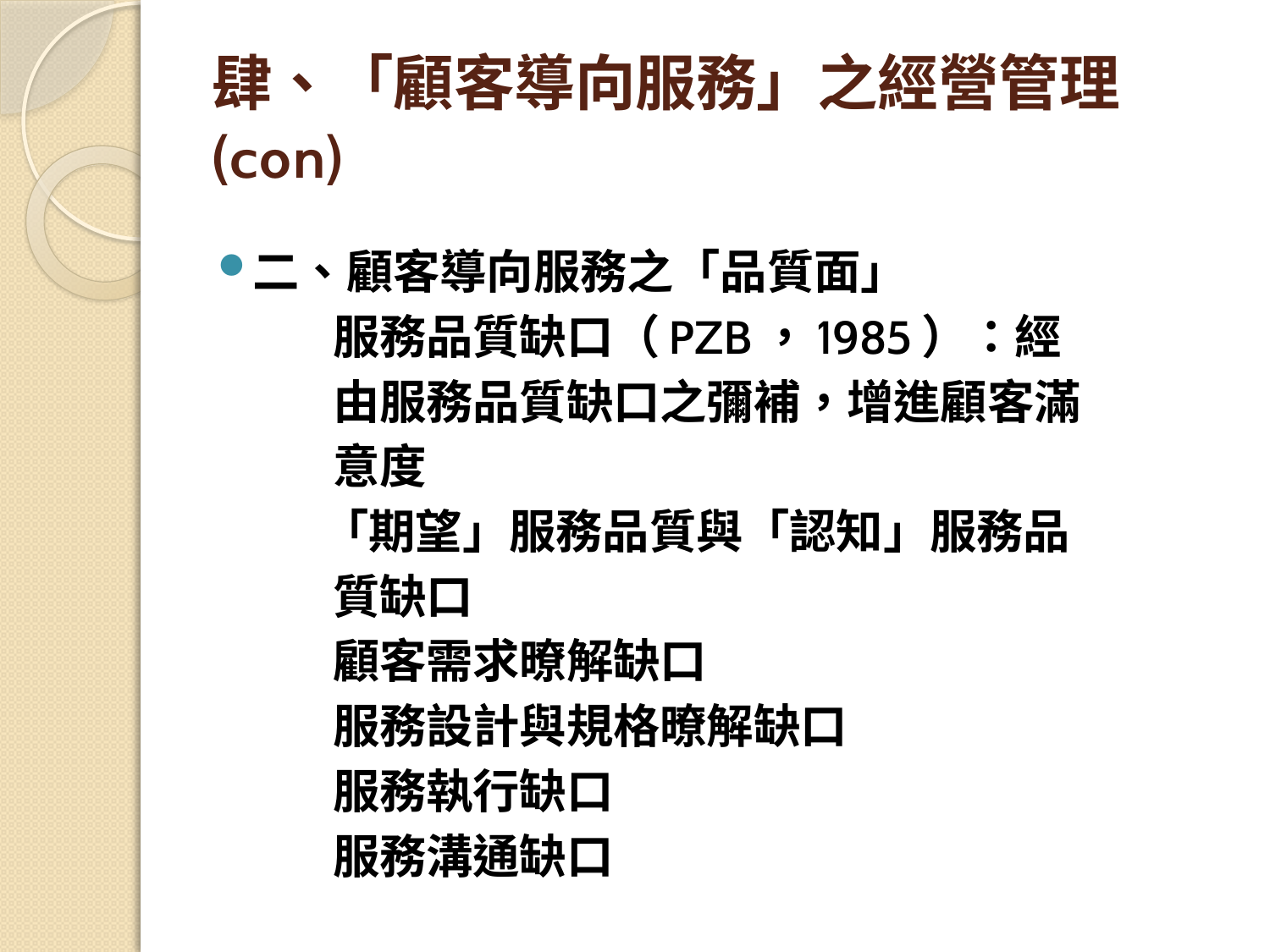

# 肆、「顧客導向服務」之經營管理(con)
二、顧客導向服務之「品質面」
          服務品質缺口（PZB，1985）：經
          由服務品質缺口之彌補，增進顧客滿
          意度
         「期望」服務品質與「認知」服務品
          質缺口
          顧客需求暸解缺口
          服務設計與規格暸解缺口
          服務執行缺口
          服務溝通缺口